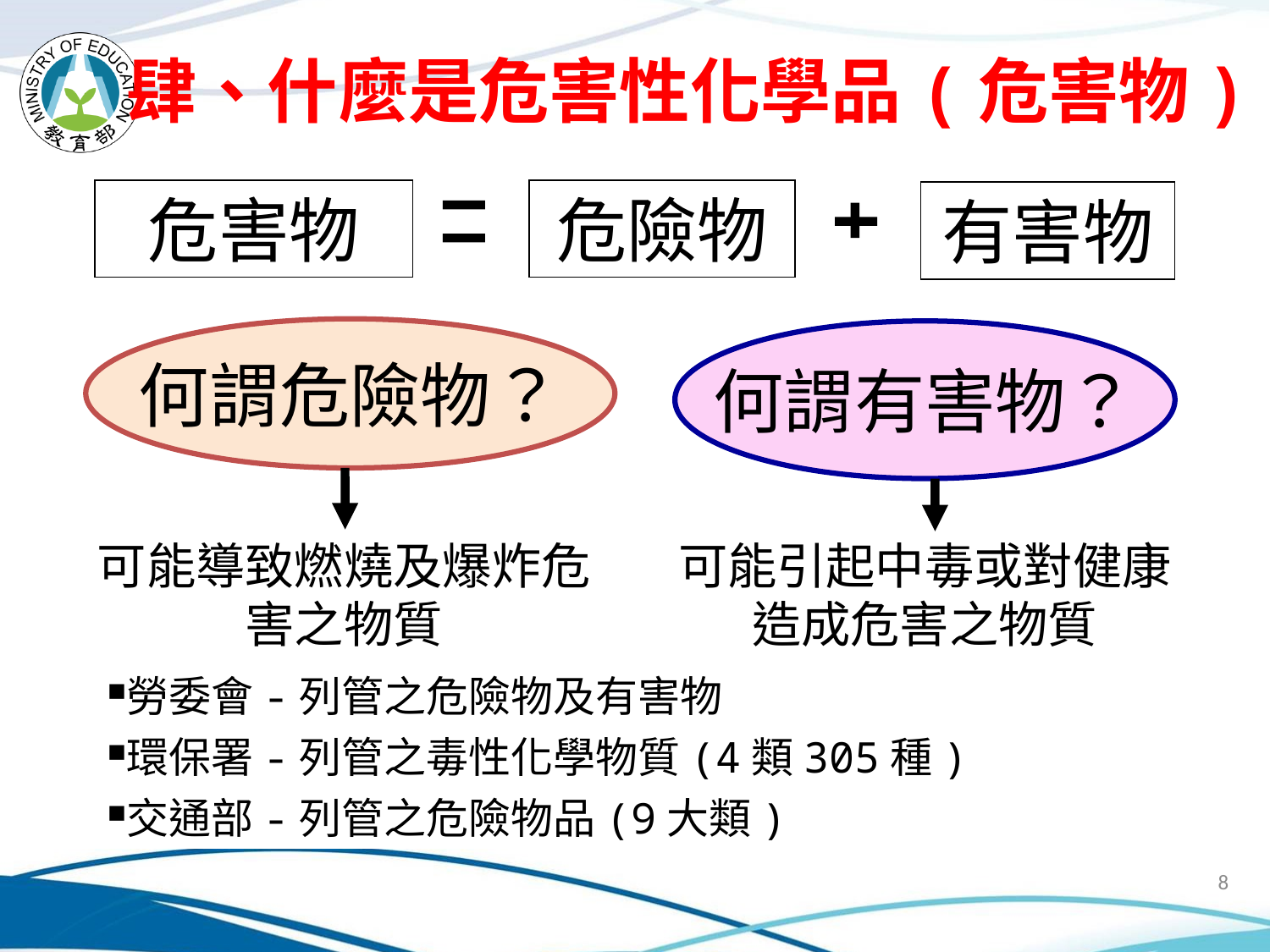

# 肆、什麼是危害性化學品(危害物)
危害物
危險物
有害物

何謂危險物？
何謂有害物？

可能導致燃燒及爆炸危害之物質
可能引起中毒或對健康造成危害之物質
勞委會-列管之危險物及有害物
環保署-列管之毒性化學物質(4類305種)
交通部-列管之危險物品(9大類)
8